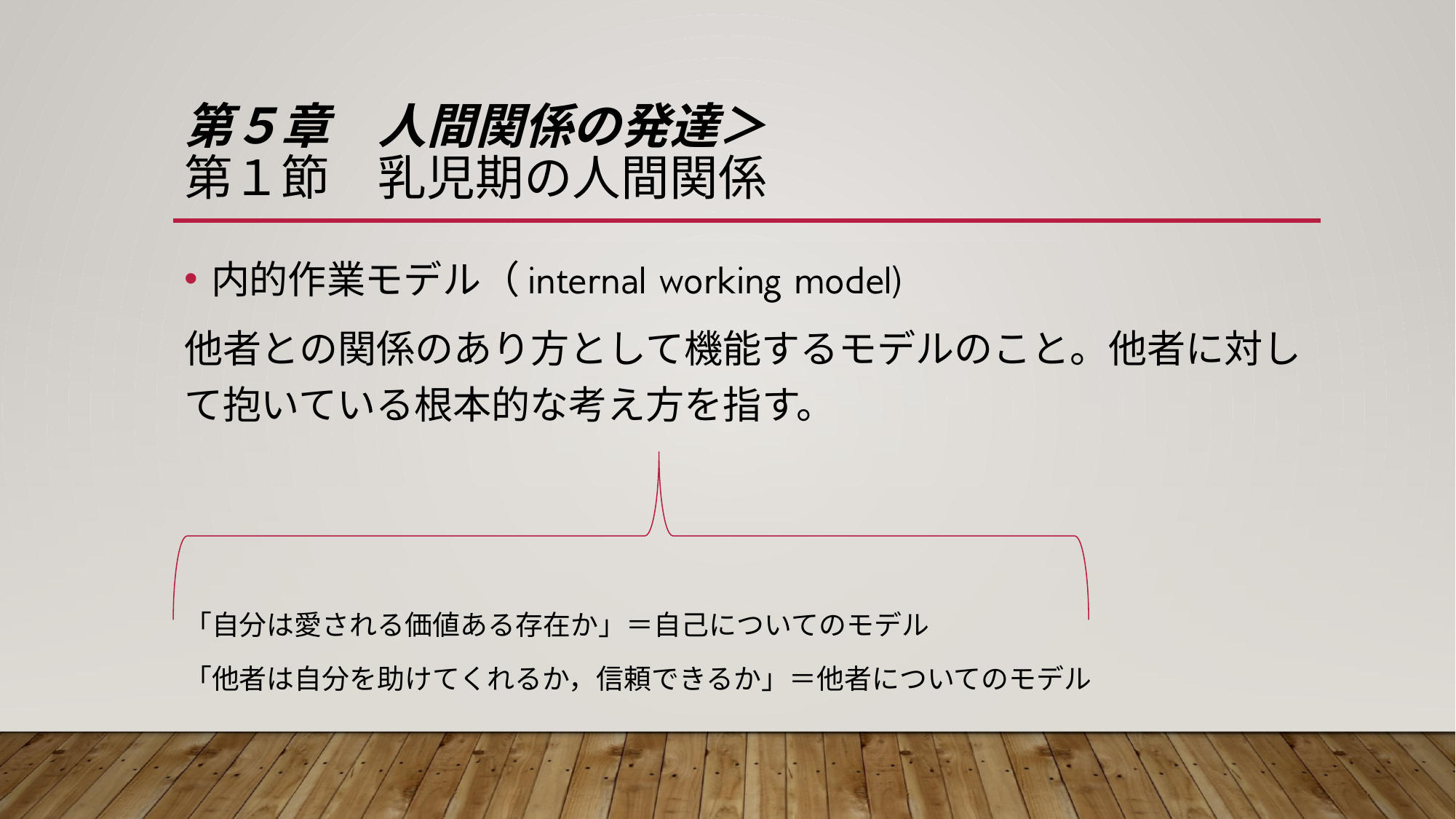

# 第５章　人間関係の発達＞ 第１節　乳児期の人間関係
内的作業モデル（internal working model)
他者との関係のあり方として機能するモデルのこと。他者に対して抱いている根本的な考え方を指す。

「自分は愛される価値ある存在か」＝自己についてのモデル
「他者は自分を助けてくれるか，信頼できるか」＝他者についてのモデル